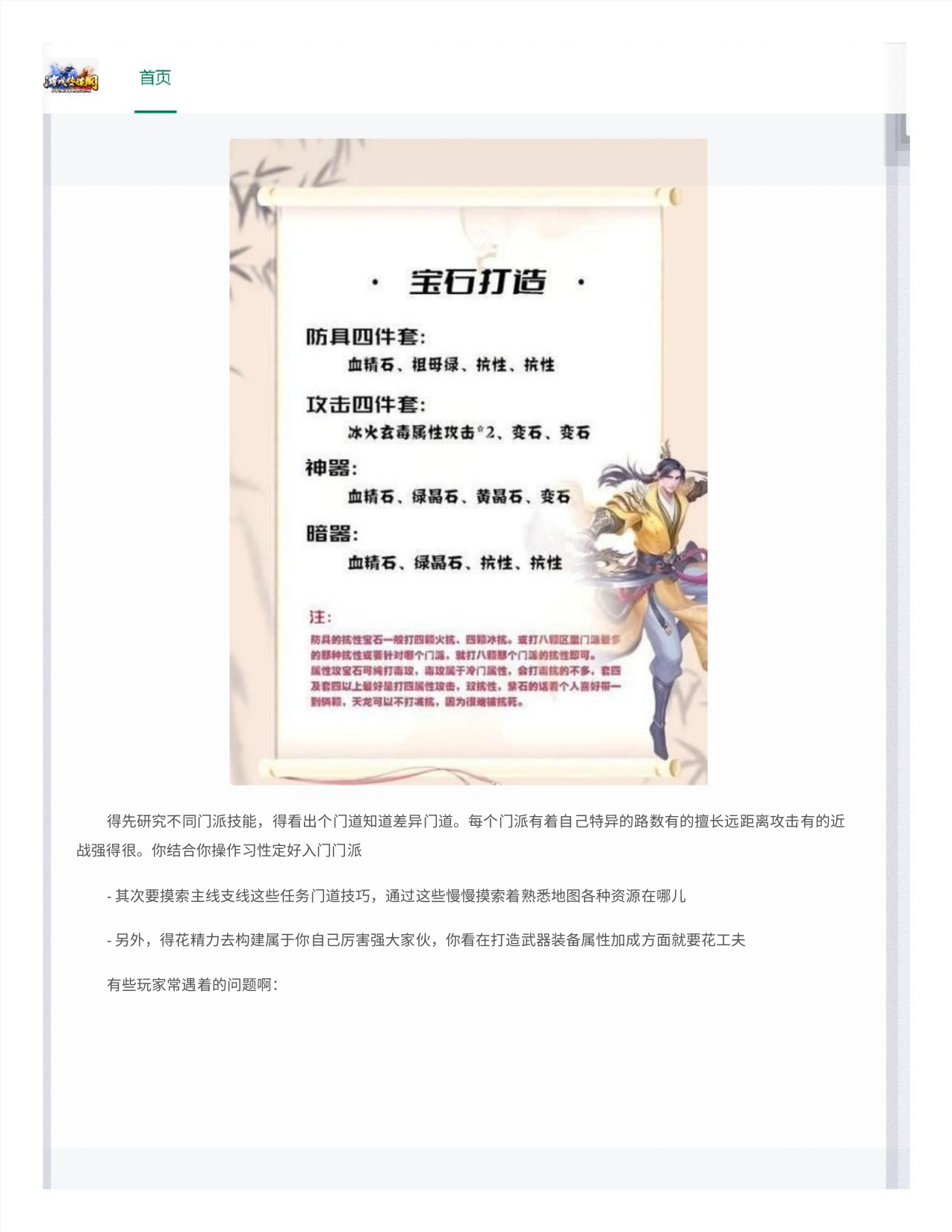

得先研究不同门派技能，得看出个门道知道差异门道。每个门派有着自己特异的路数有的擅长远距离攻击有的近
战强得很。你结合你操作习性定好入门门派
-其次要摸索主线支线这些任务门道技巧，通过这些慢慢摸索着熟悉地图各种资源在哪儿
-另外，得花精力去构建属于你自己厉害强大家伙，你看在打造武器装备属性加成方面就要花工夫
有些玩家常遇着的问题啊：